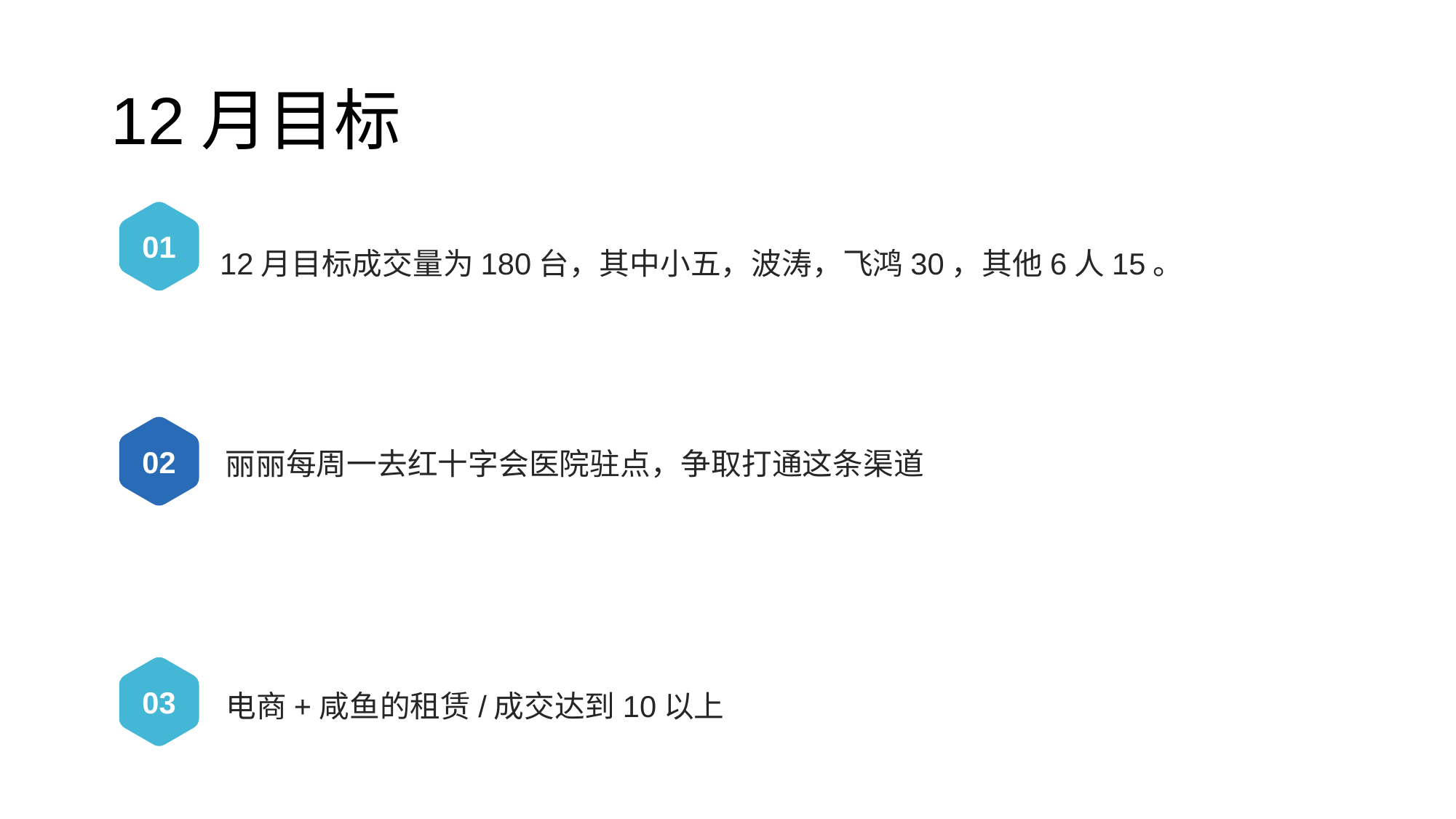

# 12月目标
12月目标成交量为180台，其中小五，波涛，飞鸿30，其他6人15。
01
02
丽丽每周一去红十字会医院驻点，争取打通这条渠道
电商+咸鱼的租赁/成交达到10以上
03